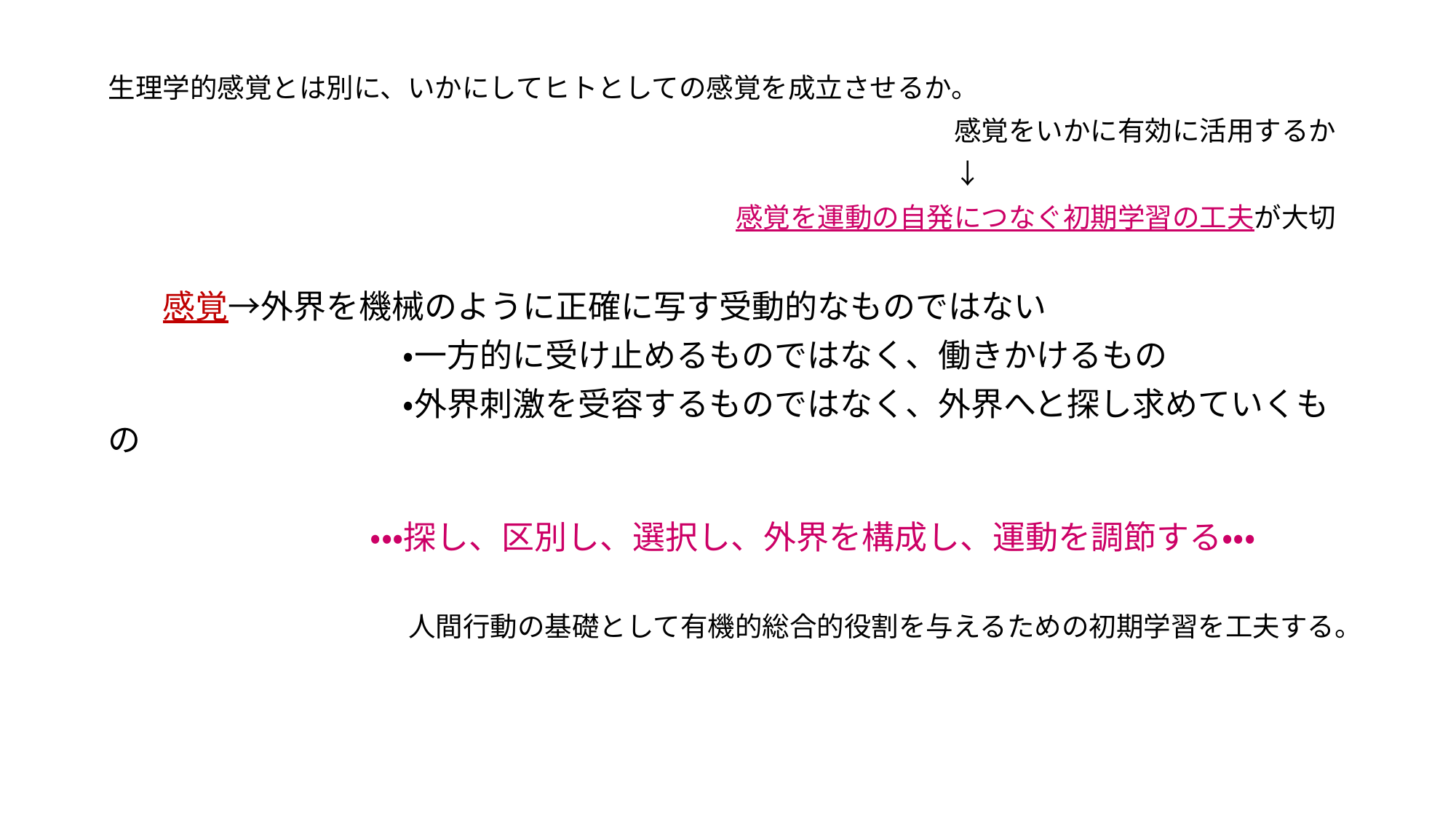

生理学的感覚とは別に、いかにしてヒトとしての感覚を成立させるか。
　　　　　　　　　　　　　　　　　　　　　　　　　　　　　　　感覚をいかに有効に活用するか
　　　　　　　　　　　　　　　　　　　　　　　　　　　　　　　↓
　　　　　　　　　　　　　　　　　　　　　　　感覚を運動の自発につなぐ初期学習の工夫が大切

　　感覚→外界を機械のように正確に写す受動的なものではない
　　　　　　　　　・一方的に受け止めるものではなく、働きかけるもの
　　　　　　　　　・外界刺激を受容するものではなく、外界へと探し求めていくもの

　　　　　　　　・・・探し、区別し、選択し、外界を構成し、運動を調節する・・・

　　　　　　　　　　　人間行動の基礎として有機的総合的役割を与えるための初期学習を工夫する。